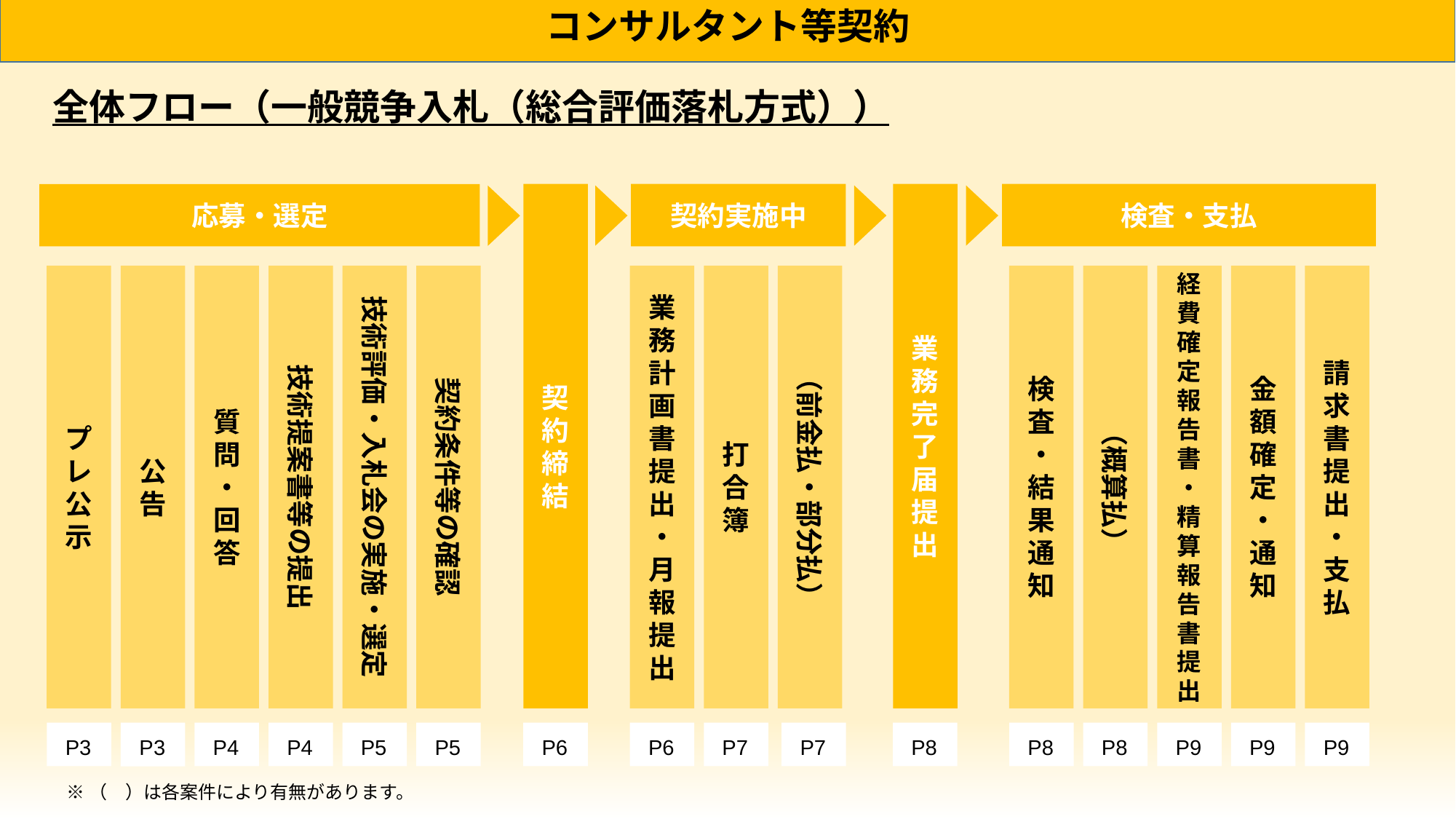

コンサルタント等契約
# 全体フロー（一般競争入札（総合評価落札方式））
契約締結
契約実施中
業務完了届提出
検査・支払
応募・選定

公告
質問・回答
技術提案書等の提出
技術評価・入札会の実施・選定
契約条件等の確認
業務計画書提出・月報提出
打合簿
（前金払・部分払）
検査・結果通知
（概算払）
経費確定報告書・精算報告書提出
金額確定・通知
請求書提出・支払
プレ公示
 P3
 P3
 P4
 P4
 P5
 P5
 P6
 P6
 P7
 P7
 P8
 P8
 P8
 P9
 P9
 P9
※（　）は各案件により有無があります。